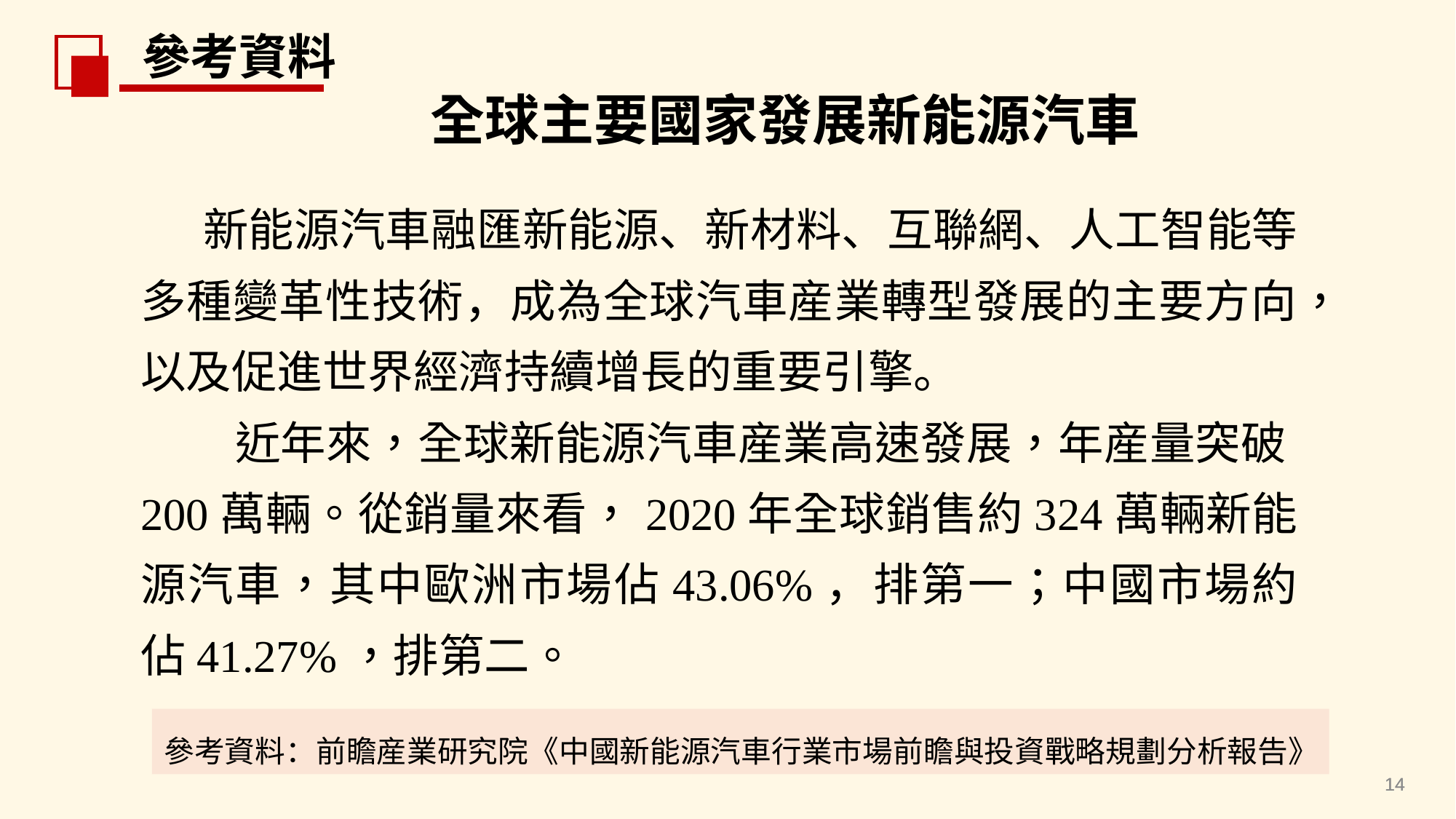

參考資料

全球主要國家發展新能源汽車
     新能源汽車融匯新能源、新材料、互聯網、人工智能等多種變革性技術，成為全球汽車産業轉型發展的主要方向，以及促進世界經濟持續增長的重要引擎。
        近年來，全球新能源汽車産業高速發展，年産量突破200萬輛。從銷量來看，2020年全球銷售約324萬輛新能源汽車，其中歐洲市場佔43.06%，排第一；中國市場約佔41.27%，排第二。

參考資料：前瞻産業研究院《中國新能源汽車行業市場前瞻與投資戰略規劃分析報告》
14